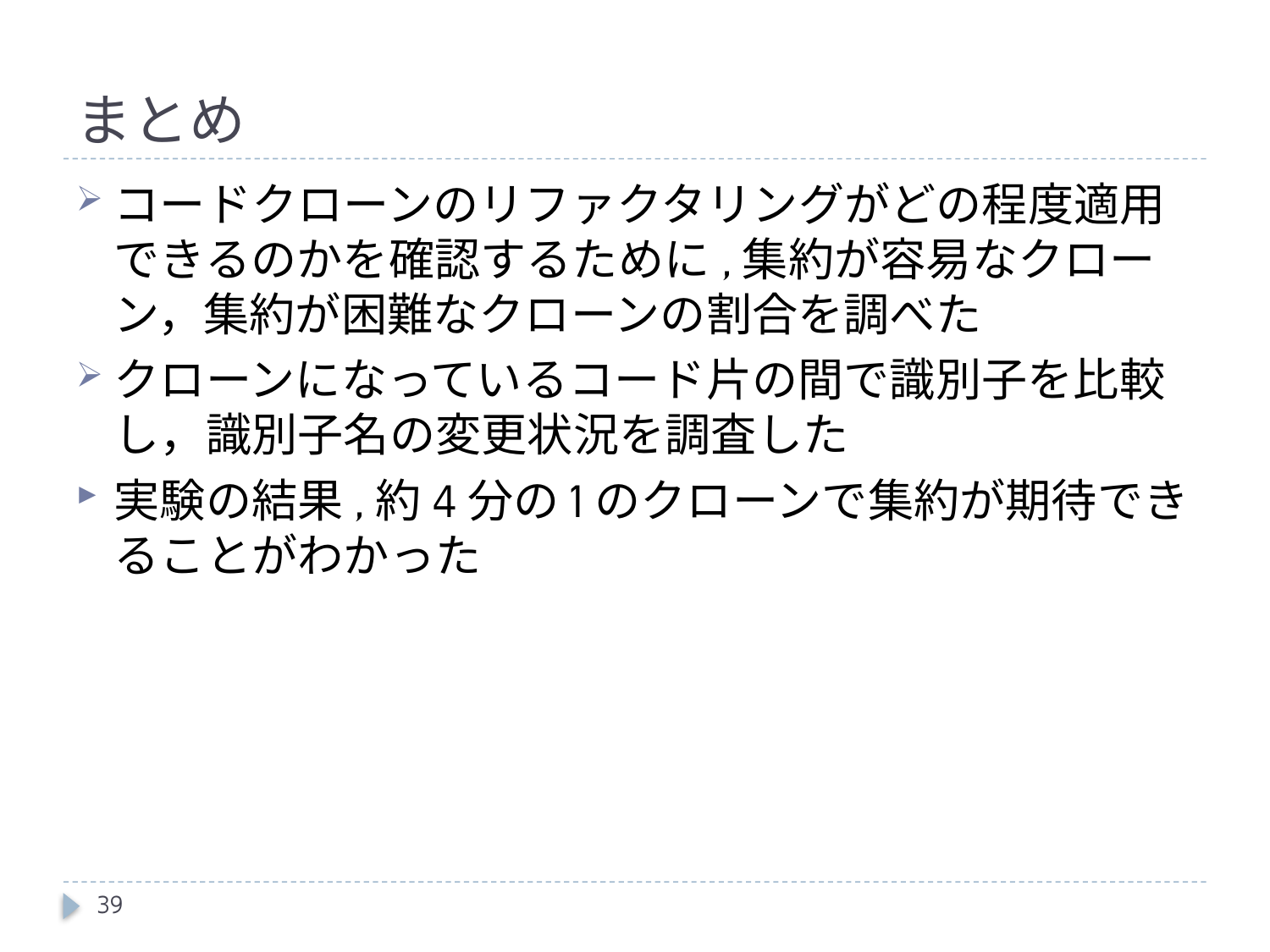

# まとめ
コードクローンのリファクタリングがどの程度適用できるのかを確認するために,集約が容易なクローン，集約が困難なクローンの割合を調べた
クローンになっているコード片の間で識別子を比較し，識別子名の変更状況を調査した
実験の結果,約4分の1のクローンで集約が期待できることがわかった
39